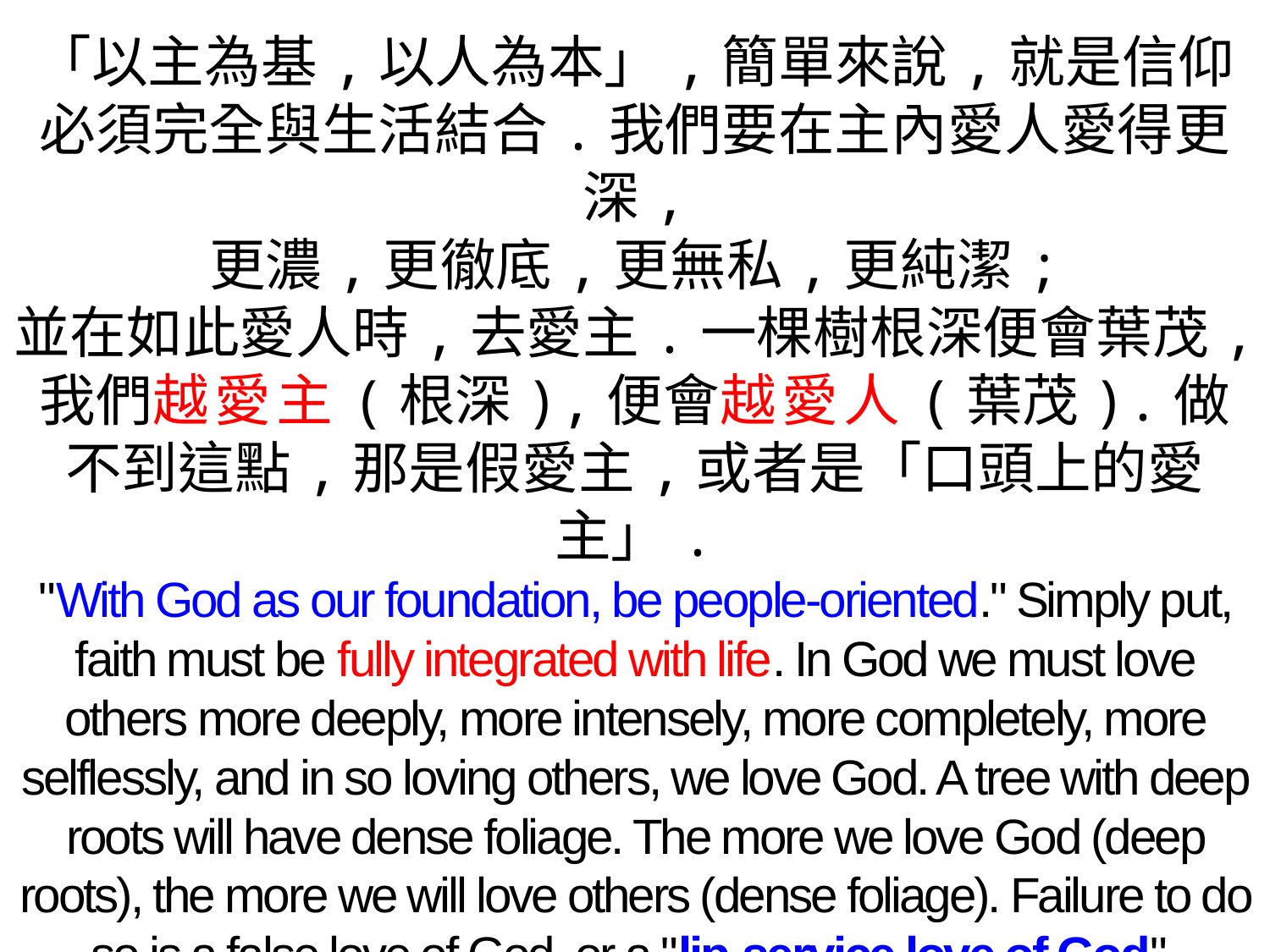

「以主為基,以人為本」,簡單來說,就是信仰必須完全與生活結合.我們要在主內愛人愛得更深,
更濃,更徹底,更無私,更純潔;
並在如此愛人時,去愛主.一棵樹根深便會葉茂,
我們越愛主(根深),便會越愛人(葉茂).做不到這點,那是假愛主,或者是「口頭上的愛主」.
"With God as our foundation, be people-oriented." Simply put, faith must be fully integrated with life. In God we must love others more deeply, more intensely, more completely, more selflessly, and in so loving others, we love God. A tree with deep roots will have dense foliage. The more we love God (deep roots), the more we will love others (dense foliage). Failure to do so is a false love of God, or a "lip-service love of God".